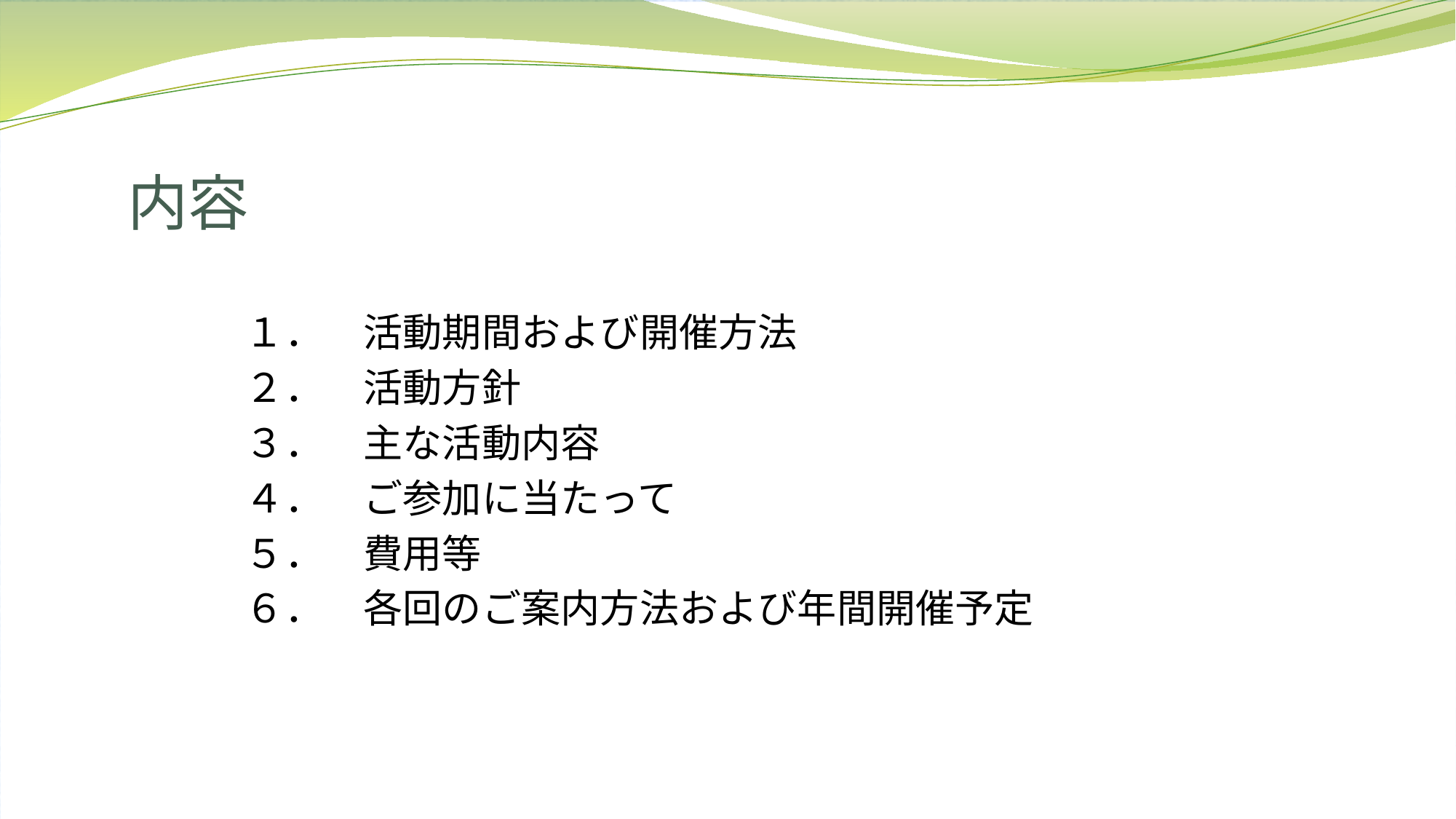

# 内容
１．　活動期間および開催方法
２．　活動方針
３．　主な活動内容
４．　ご参加に当たって
５．　費用等
６．　各回のご案内方法および年間開催予定